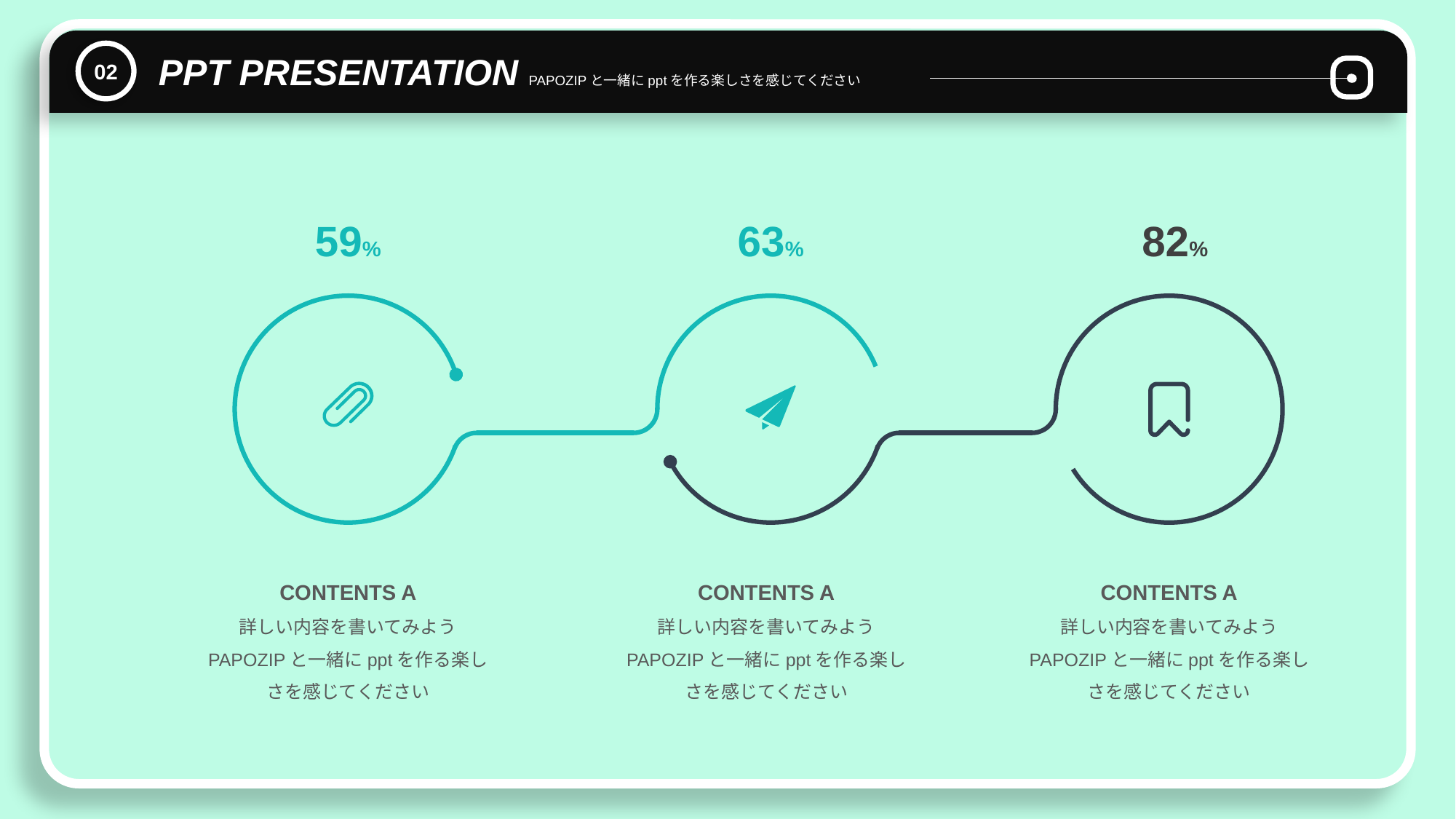

02
PPT PRESENTATION PAPOZIPと一緒にpptを作る楽しさを感じてください

59%
63%
82%

CONTENTS A
詳しい内容を書いてみよう
PAPOZIPと一緒にpptを作る楽しさを感じてください
CONTENTS A
詳しい内容を書いてみよう
PAPOZIPと一緒にpptを作る楽しさを感じてください
CONTENTS A
詳しい内容を書いてみよう
PAPOZIPと一緒にpptを作る楽しさを感じてください